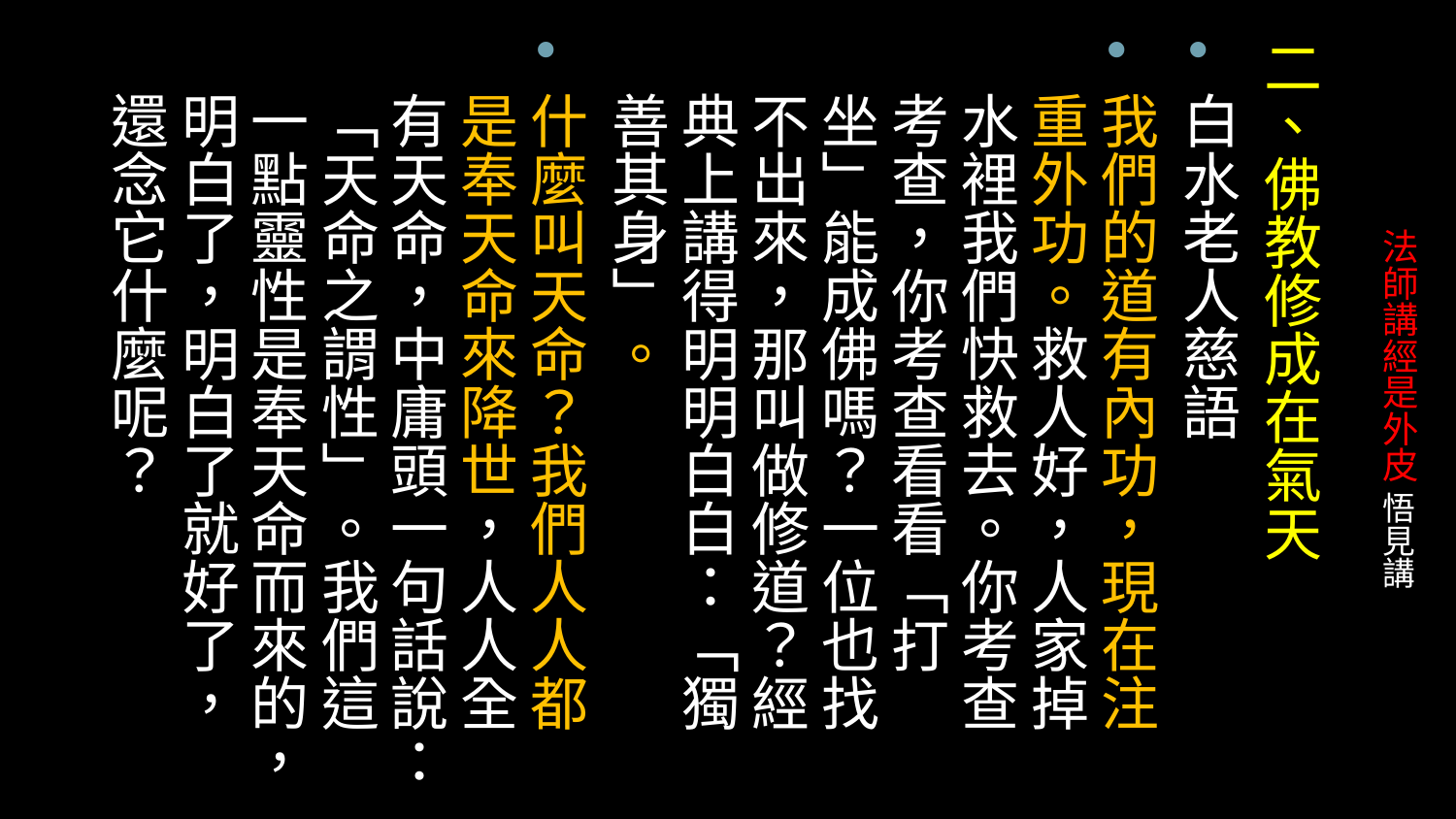

二、佛教修成在氣天
白水老人慈語
我們的道有內功，現在注重外功。救人好，人家掉水裡我們快救去。你考查考查，你考查看看「打坐」能成佛嗎？一位也找不出來，那叫做修道？經典上講得明明白白：「獨善其身」。
什麼叫天命？我們人人都是奉天命來降世，人人全有天命，中庸頭一句話說：「天命之謂性」。我們這一點靈性是奉天命而來的，明白了，明白了就好了，還念它什麼呢？

# 法師講經是外皮 悟見講